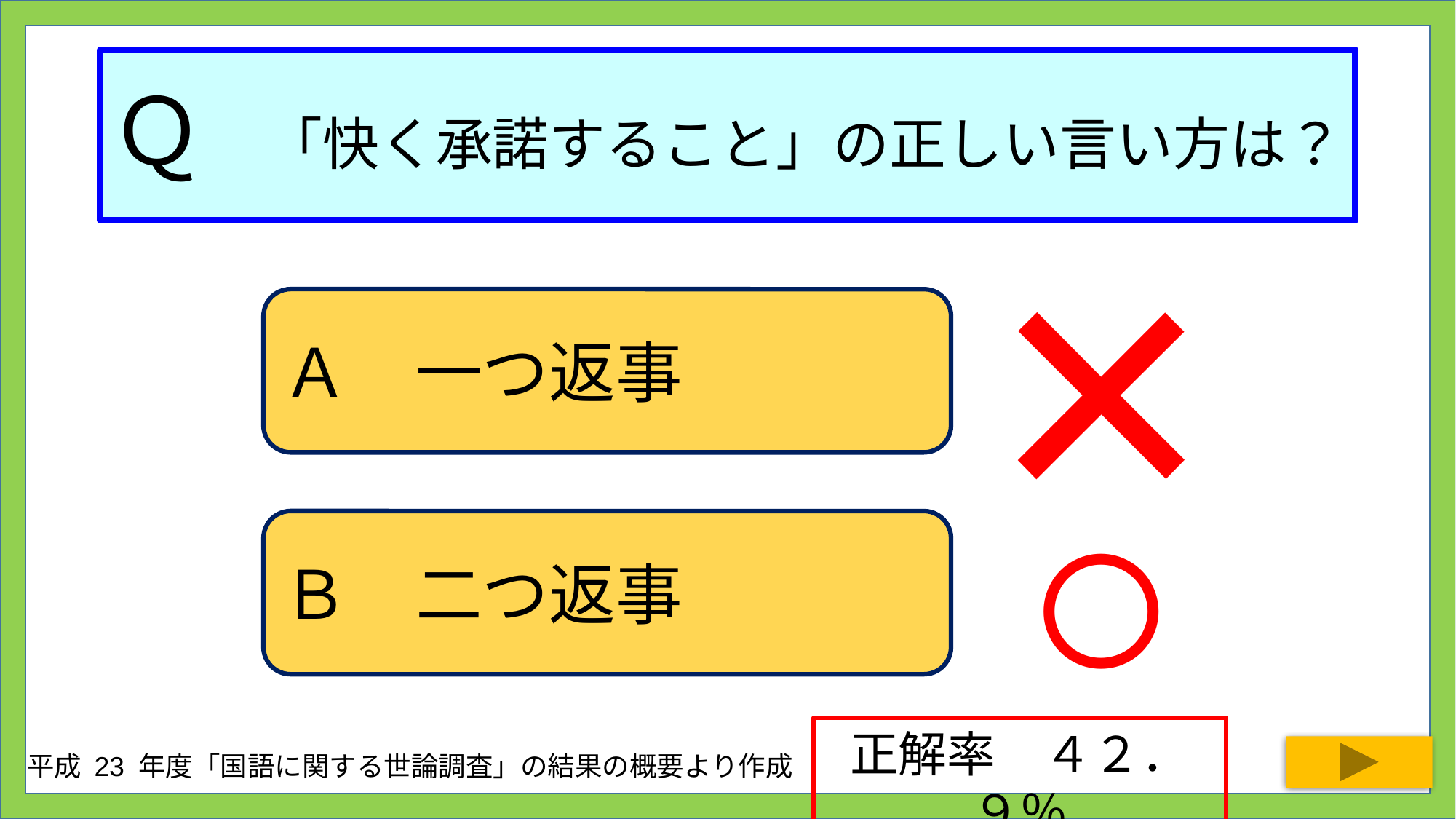

# Ｑ　「快く承諾すること」の正しい言い方は？
×
Ａ　一つ返事
○
Ｂ　二つ返事
正解率　４２．９％

平成 23 年度「国語に関する世論調査」の結果の概要より作成